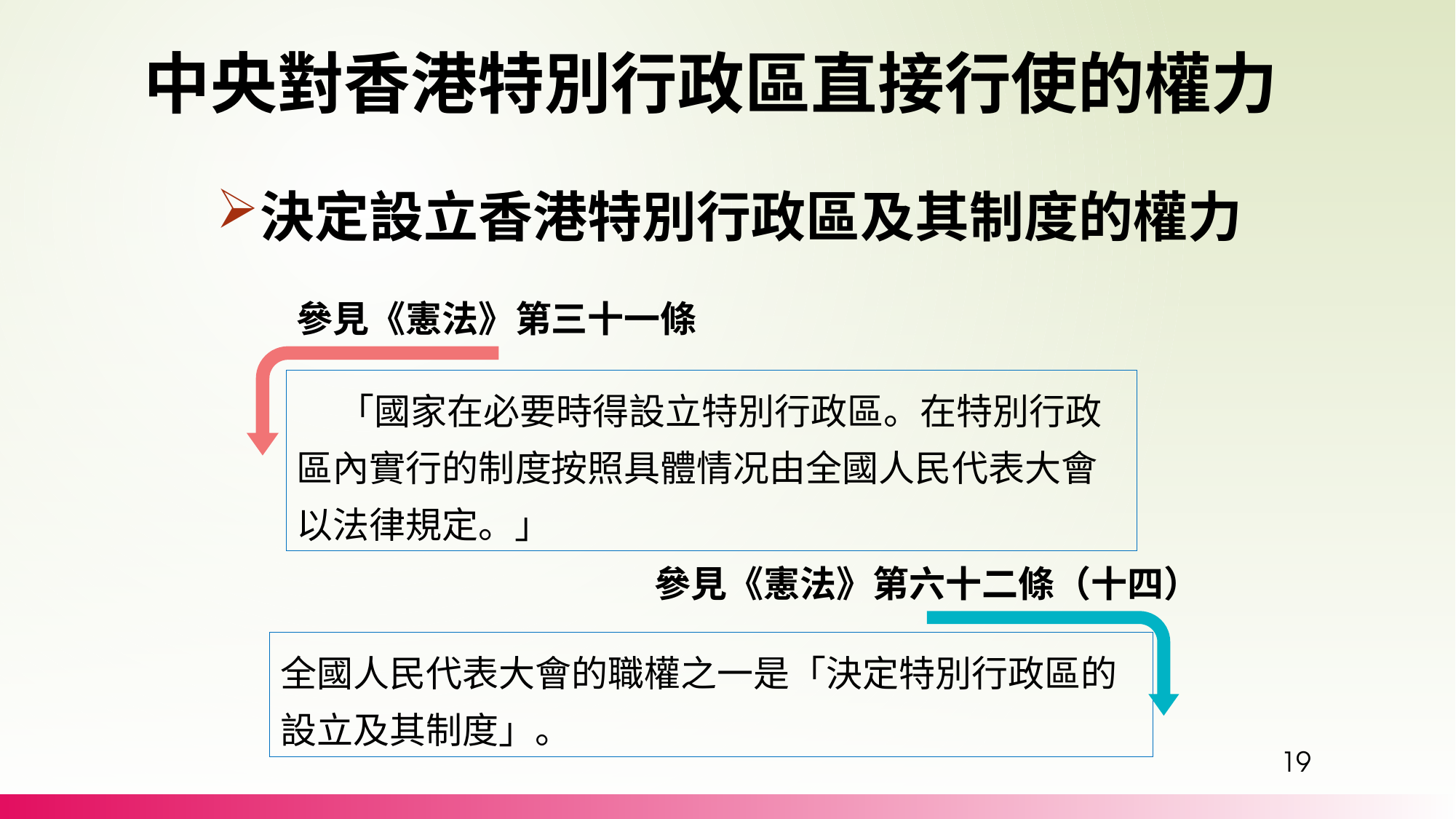

中央對香港特別行政區直接行使的權力
決定設立香港特別行政區及其制度的權力

參見《憲法》第三十一條
    「國家在必要時得設立特別行政區。在特別行政區內實行的制度按照具體情况由全國人民代表大會以法律規定。」

參見《憲法》第六十二條（十四）

全國人民代表大會的職權之一是「決定特別行政區的設立及其制度」。
19